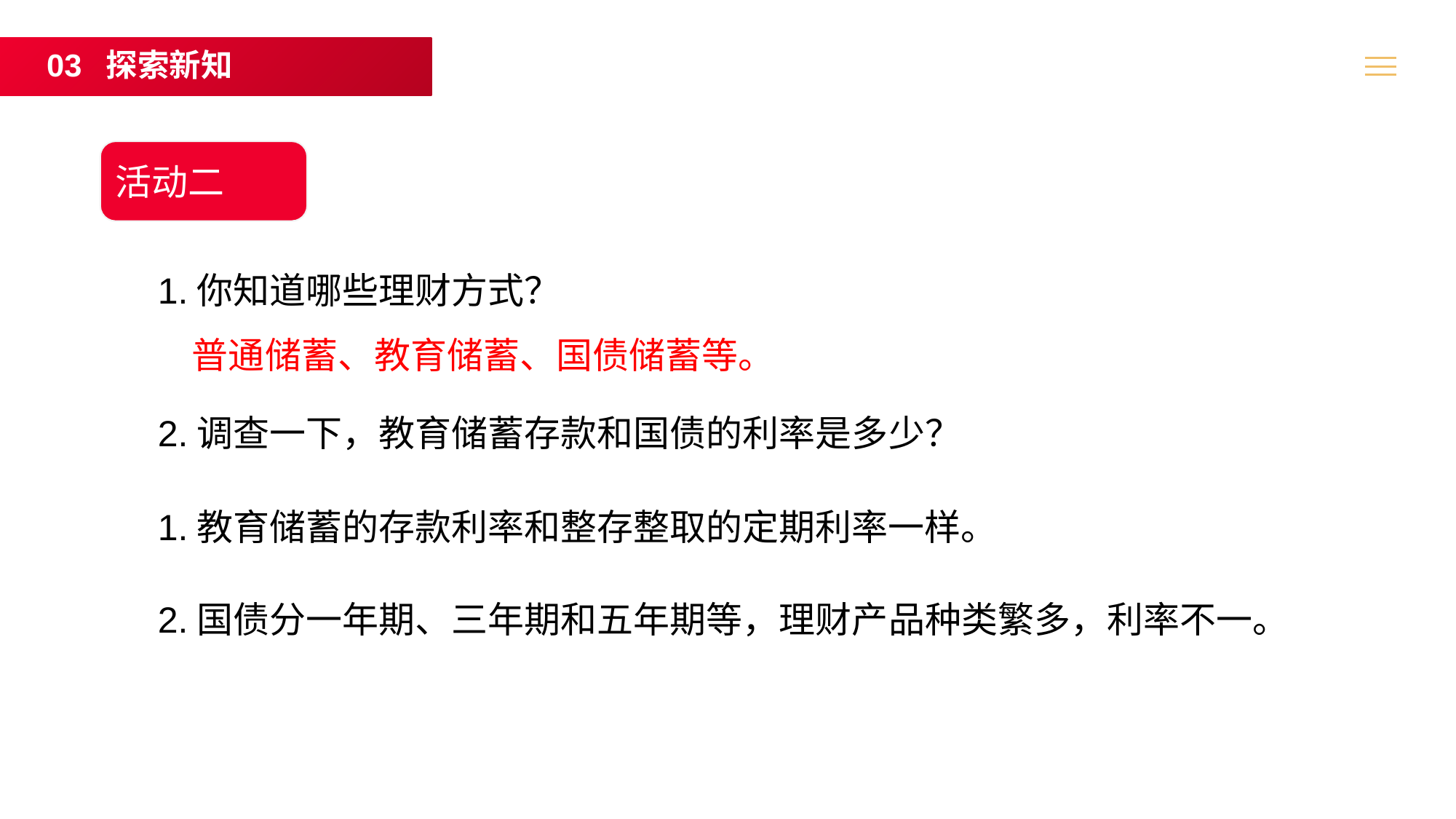

03  探索新知
活动二
1.你知道哪些理财方式？
普通储蓄、教育储蓄、国债储蓄等。
2.调查一下，教育储蓄存款和国债的利率是多少？
1.教育储蓄的存款利率和整存整取的定期利率一样。
2.国债分一年期、三年期和五年期等，理财产品种类繁多，利率不一。